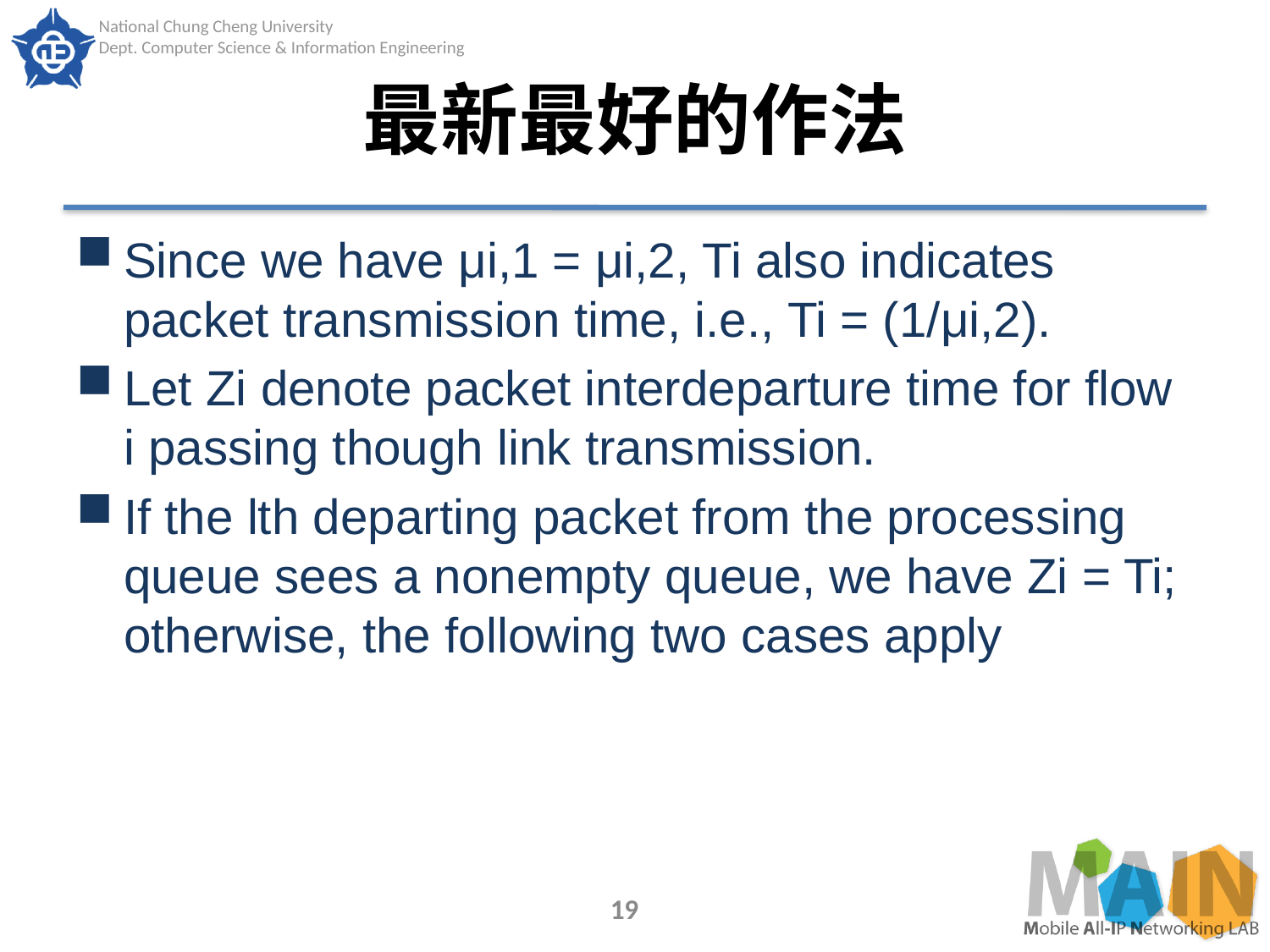

# 最新最好的作法
Since we have μi,1 = μi,2, Ti also indicates packet transmission time, i.e., Ti = (1/μi,2).
Let Zi denote packet interdeparture time for flow i passing though link transmission.
If the lth departing packet from the processing queue sees a nonempty queue, we have Zi = Ti; otherwise, the following two cases apply
19